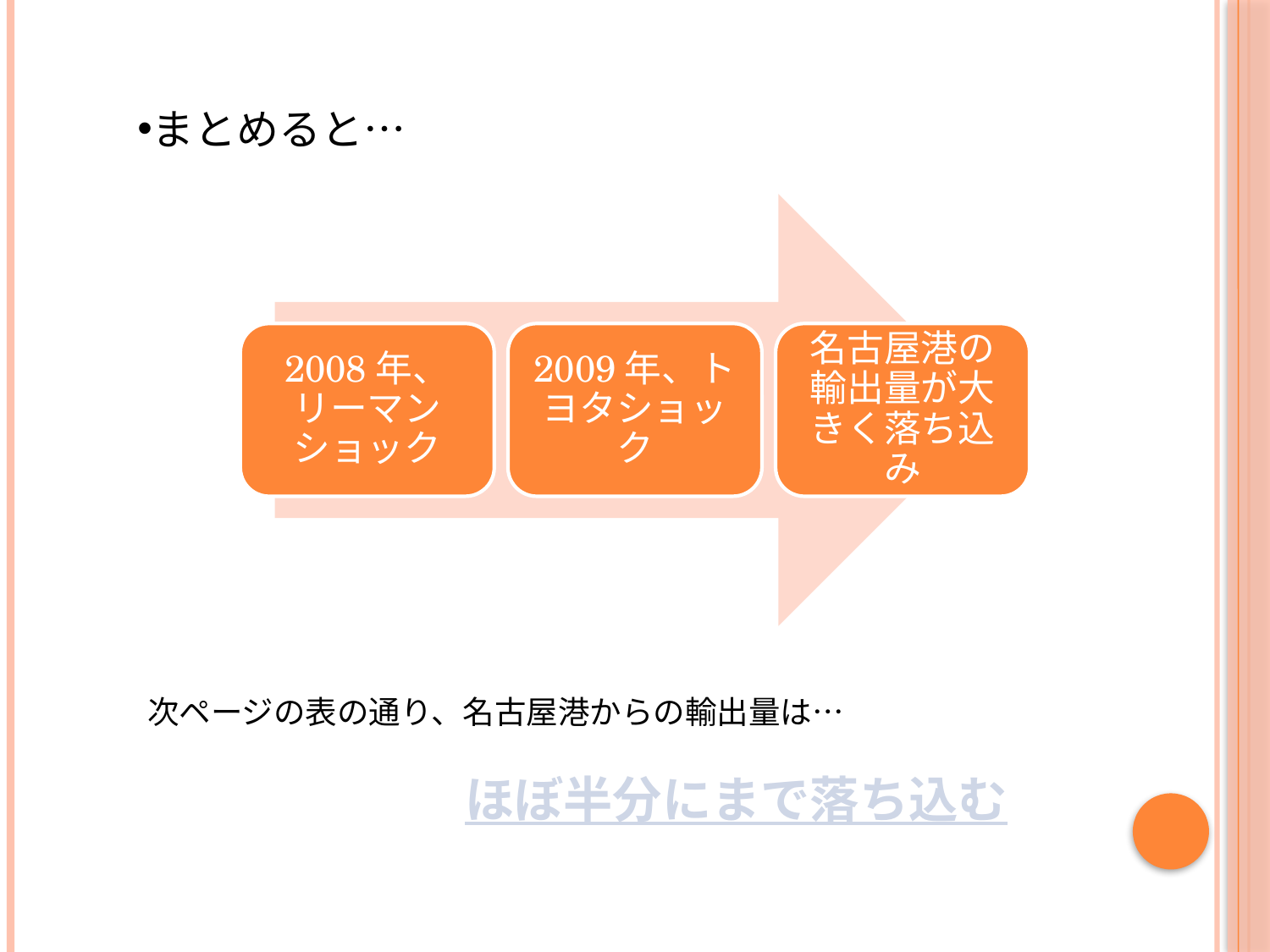

まとめると…
2008年、リーマンショック
2009年、トヨタショック
名古屋港の輸出量が大きく落ち込み
次ページの表の通り、名古屋港からの輸出量は…

　　　　　　　　　　ほぼ半分にまで落ち込む